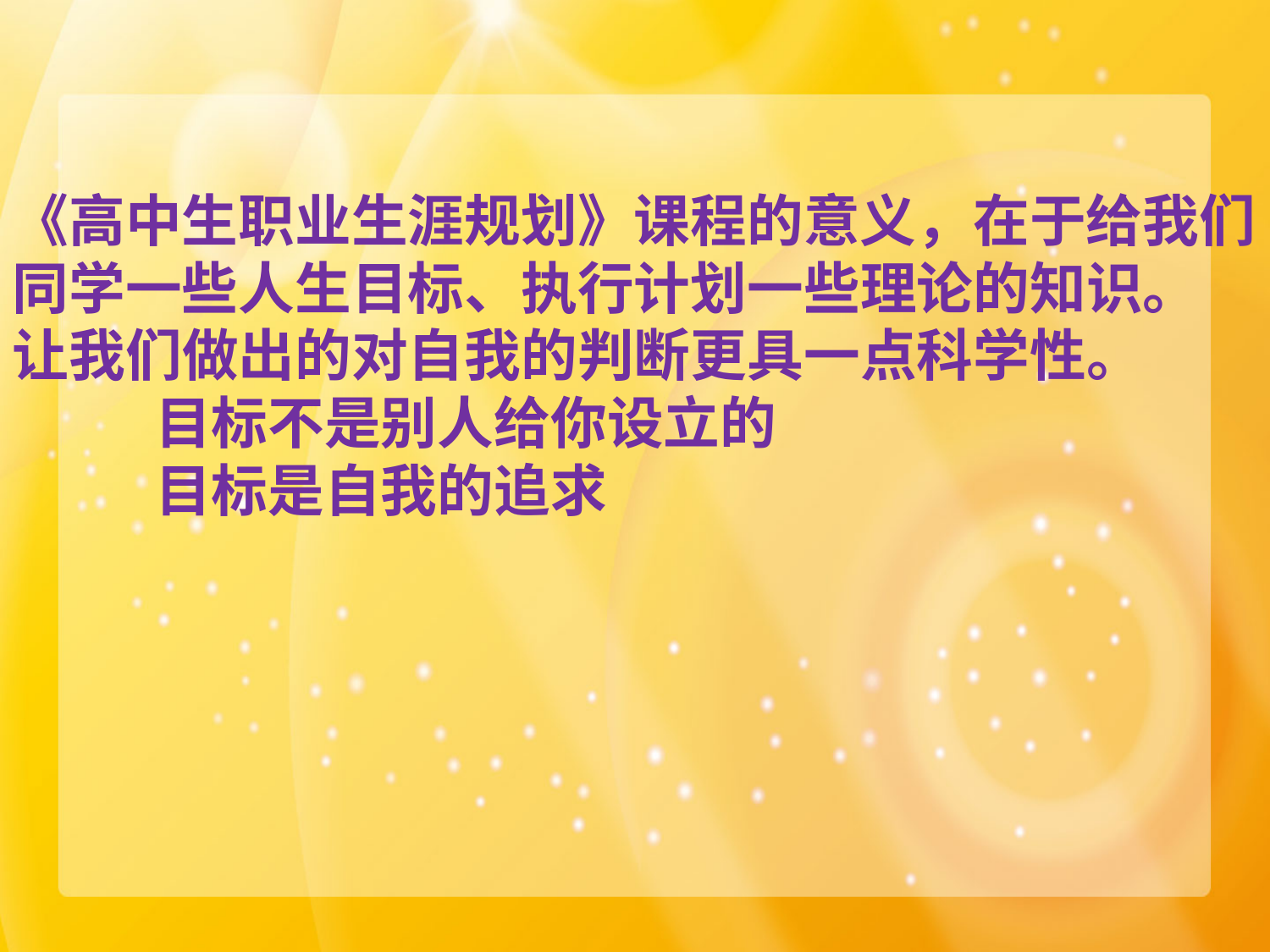

《高中生职业生涯规划》课程的意义，在于给我们同学一些人生目标、执行计划一些理论的知识。
让我们做出的对自我的判断更具一点科学性。
          目标不是别人给你设立的
          目标是自我的追求